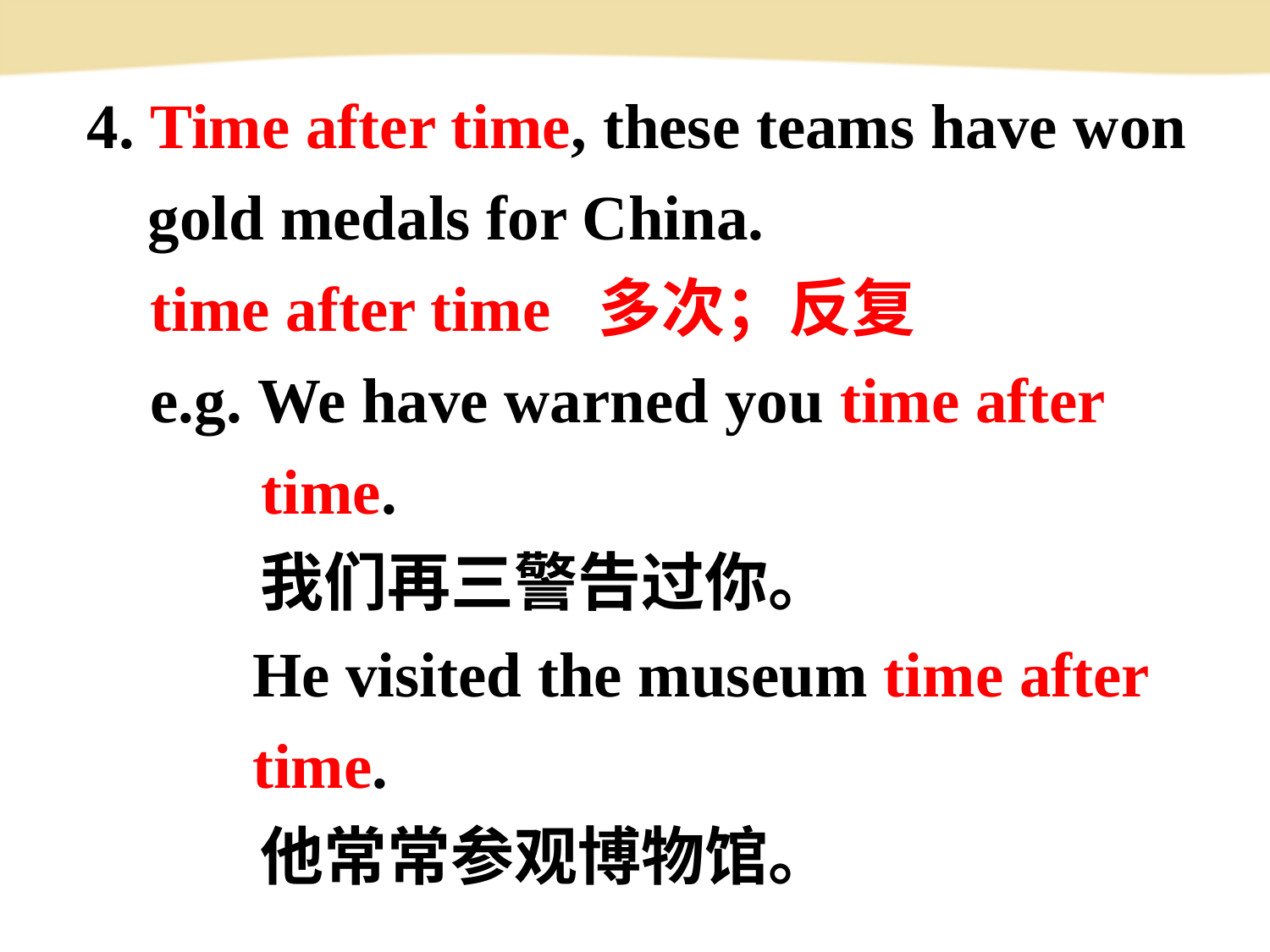

4. Time after time, these teams have won gold medals for China.
    time after time  多次；反复
    e.g. We have warned you time after
           time.
     我们再三警告过你。
     He visited the museum time after
     time.
     他常常参观博物馆。